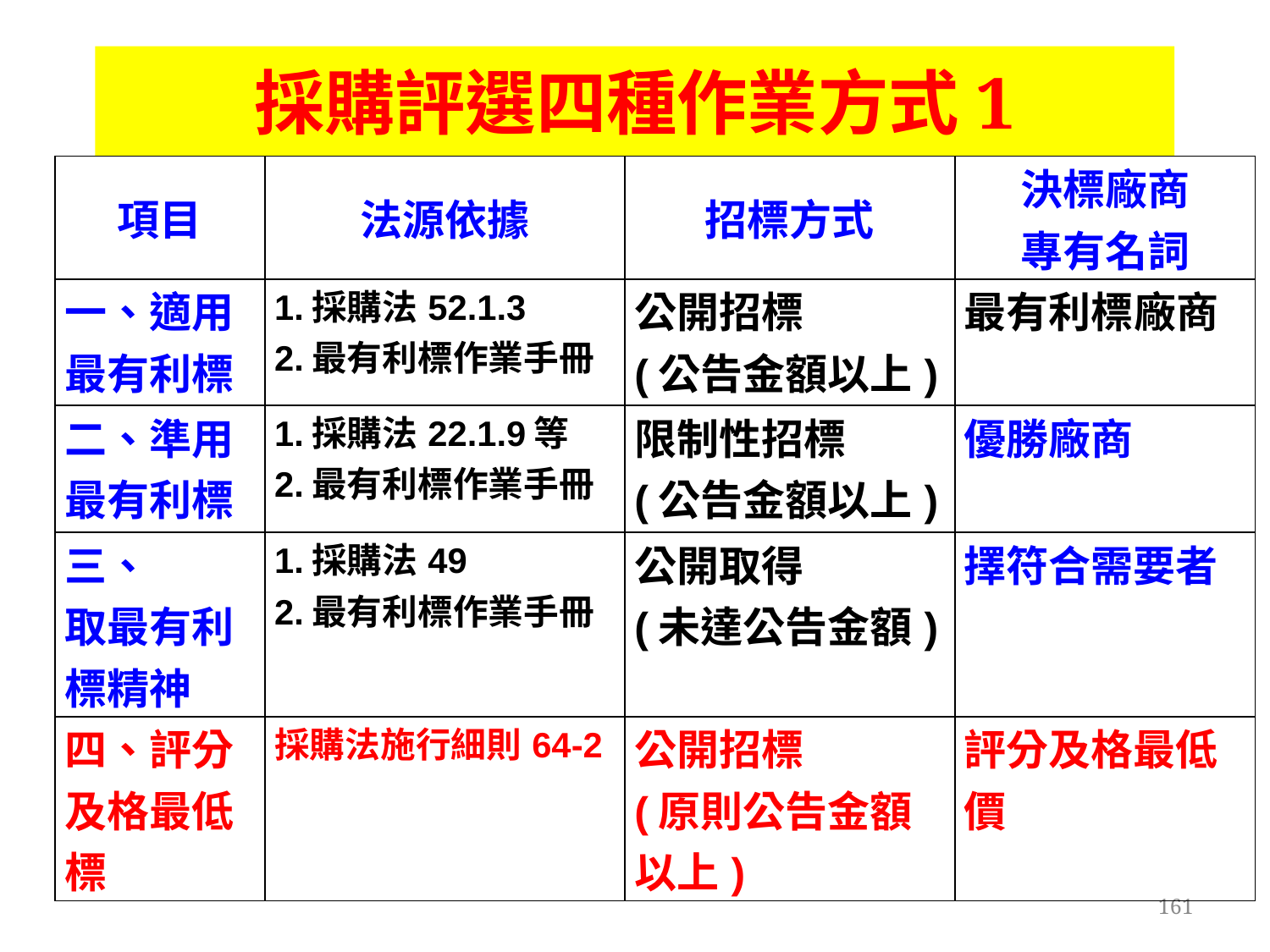

# 採購評選四種作業方式1
| 項目 | 法源依據 | 招標方式 | 決標廠商 專有名詞 |
| --- | --- | --- | --- |
| 一、適用 最有利標 | 1.採購法52.1.3 2.最有利標作業手冊 | 公開招標 (公告金額以上) | 最有利標廠商 |
| 二、準用 最有利標 | 1.採購法22.1.9等 2.最有利標作業手冊 | 限制性招標 (公告金額以上) | 優勝廠商 |
| 三、 取最有利標精神 | 1.採購法49 2.最有利標作業手冊 | 公開取得 (未達公告金額) | 擇符合需要者 |
| 四、評分及格最低標 | 採購法施行細則64-2 | 公開招標 (原則公告金額以上) | 評分及格最低價 |
161